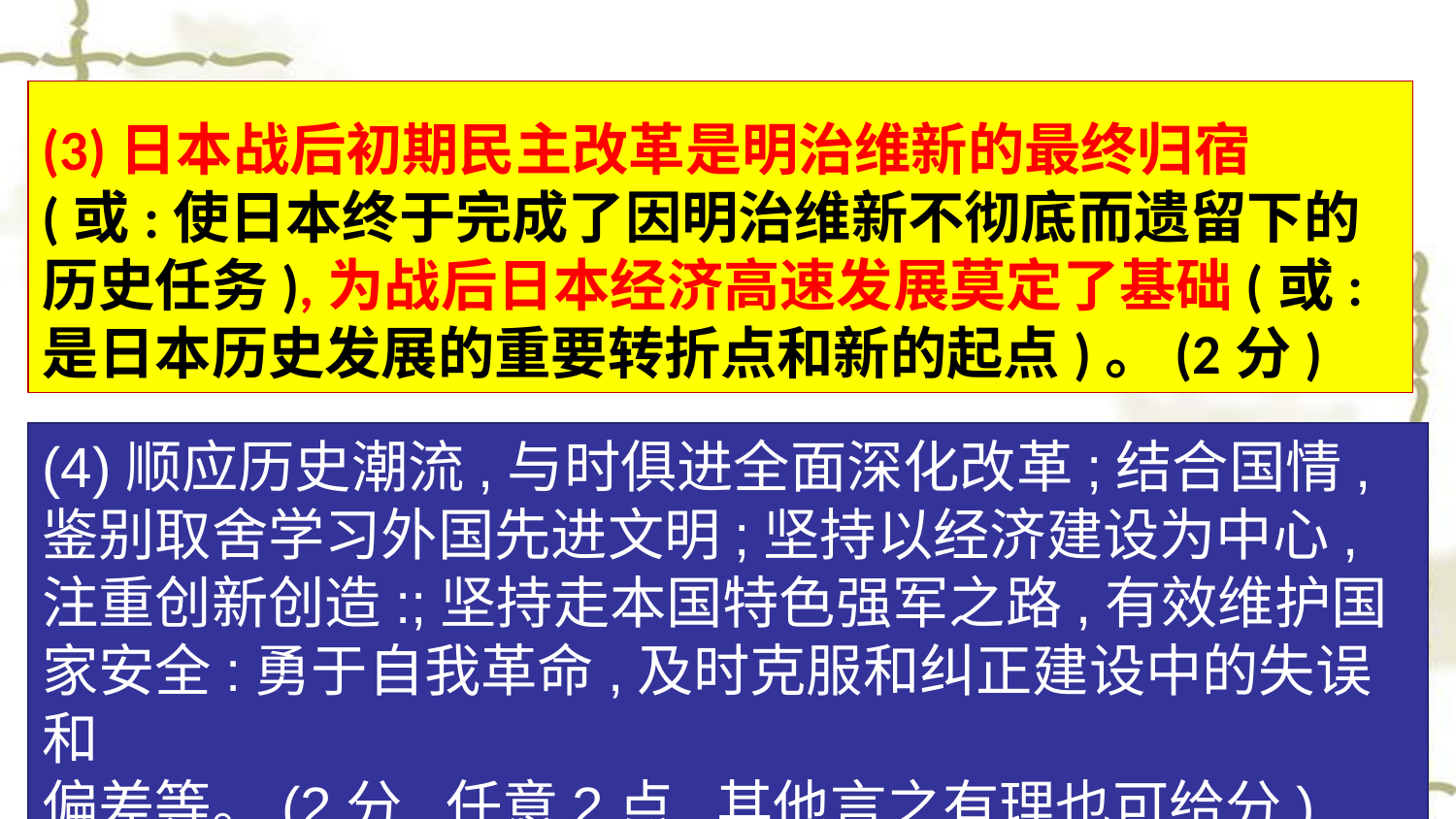

(3)日本战后初期民主改革是明治维新的最终归宿
(或:使日本终于完成了因明治维新不彻底而遗留下的历史任务),为战后日本经济高速发展莫定了基础(或:是日本历史发展的重要转折点和新的起点)。(2分)
(4)顺应历史潮流,与时俱进全面深化改革;结合国情,鉴别取舍学习外国先进文明;坚持以经济建设为中心,注重创新创造:;坚持走本国特色强军之路,有效维护国家安全:勇于自我革命,及时克服和纠正建设中的失误和
偏差等。(2分,任意2点,其他言之有理也可给分)